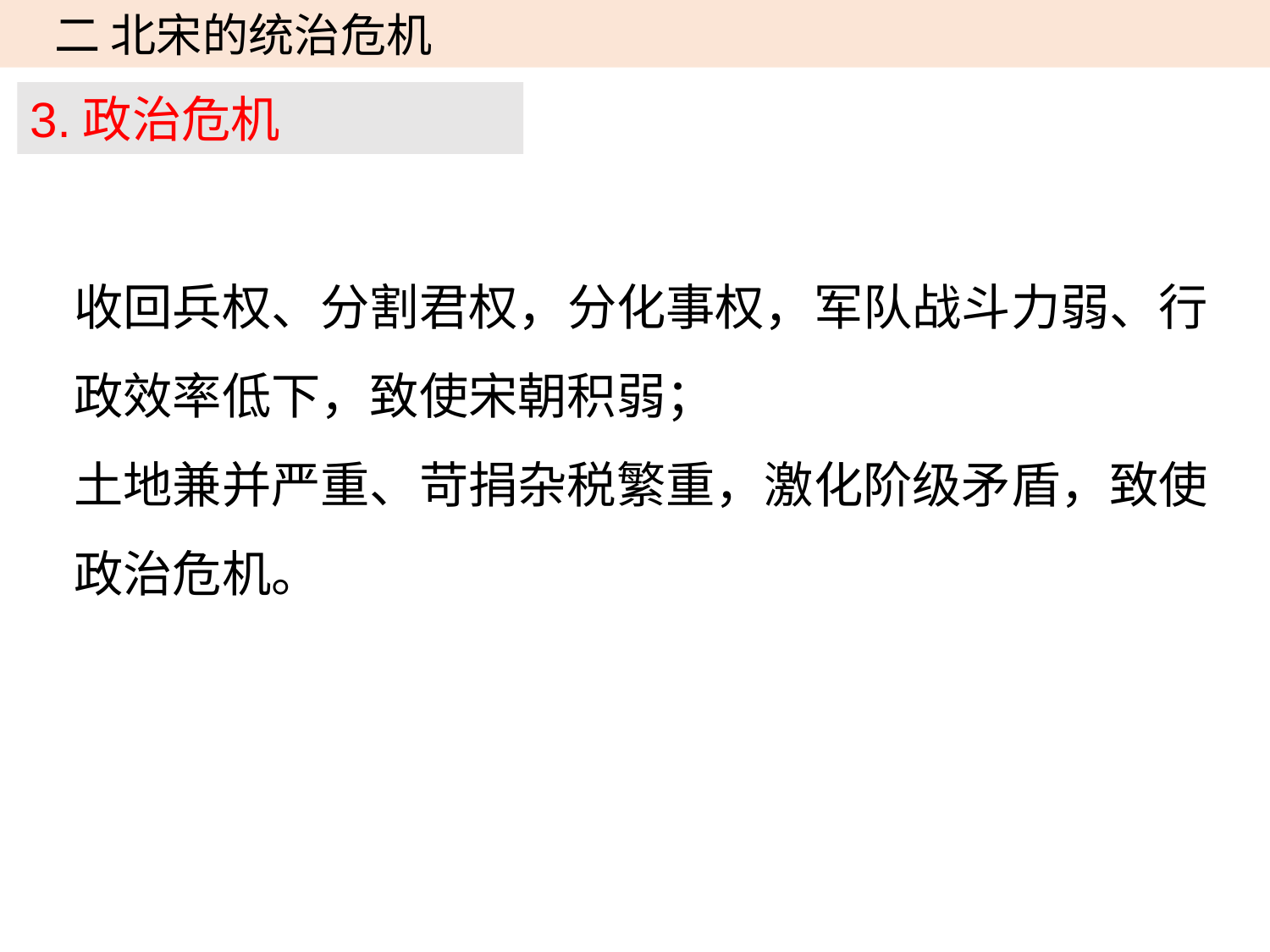

二 北宋的统治危机
3.政治危机
收回兵权、分割君权，分化事权，军队战斗力弱、行政效率低下，致使宋朝积弱；
土地兼并严重、苛捐杂税繁重，激化阶级矛盾，致使政治危机。